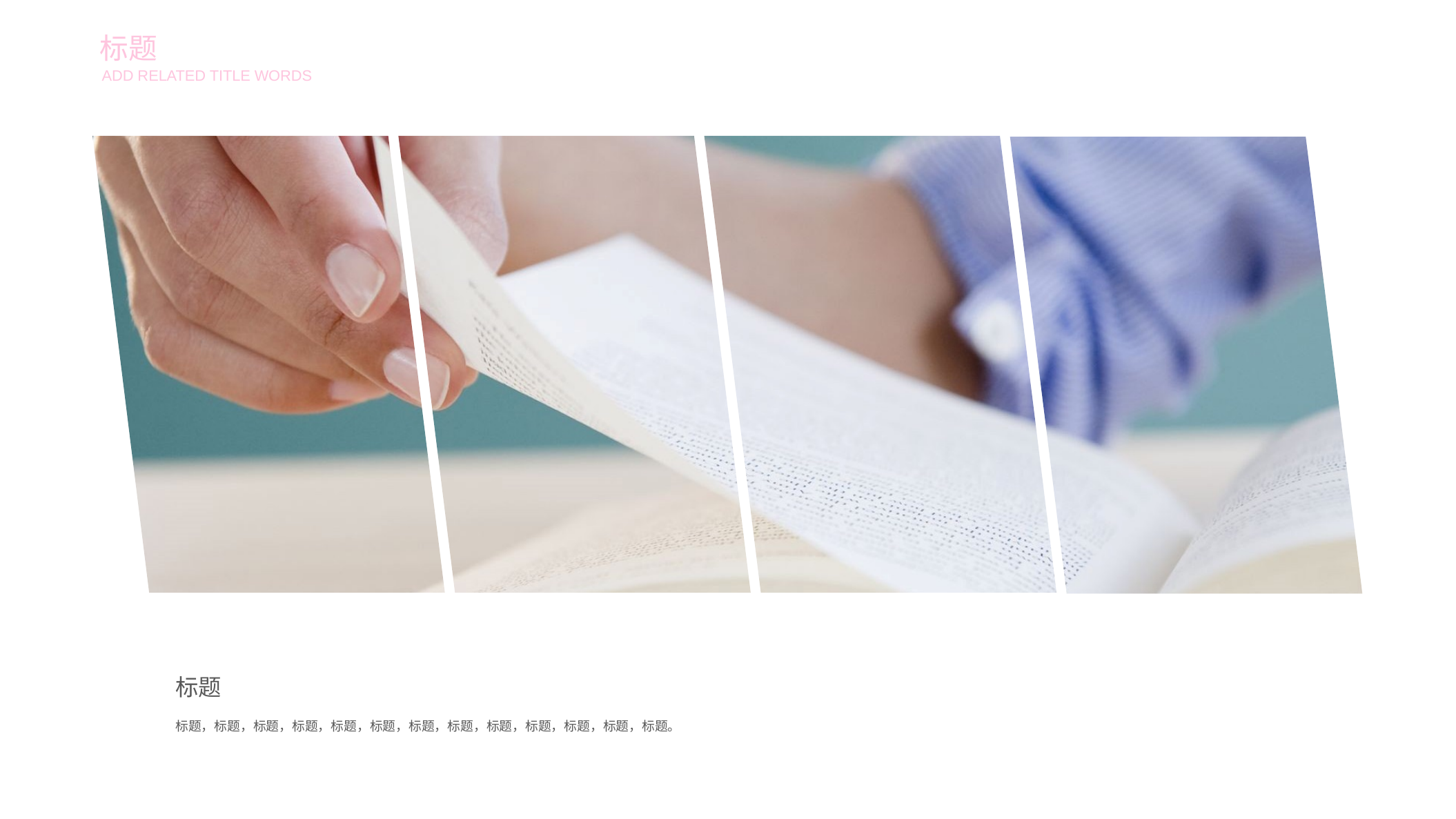

标题
ADD RELATED TITLE WORDS

标题
标题，标题，标题，标题，标题，标题，标题，标题，标题，标题，标题，标题，标题。